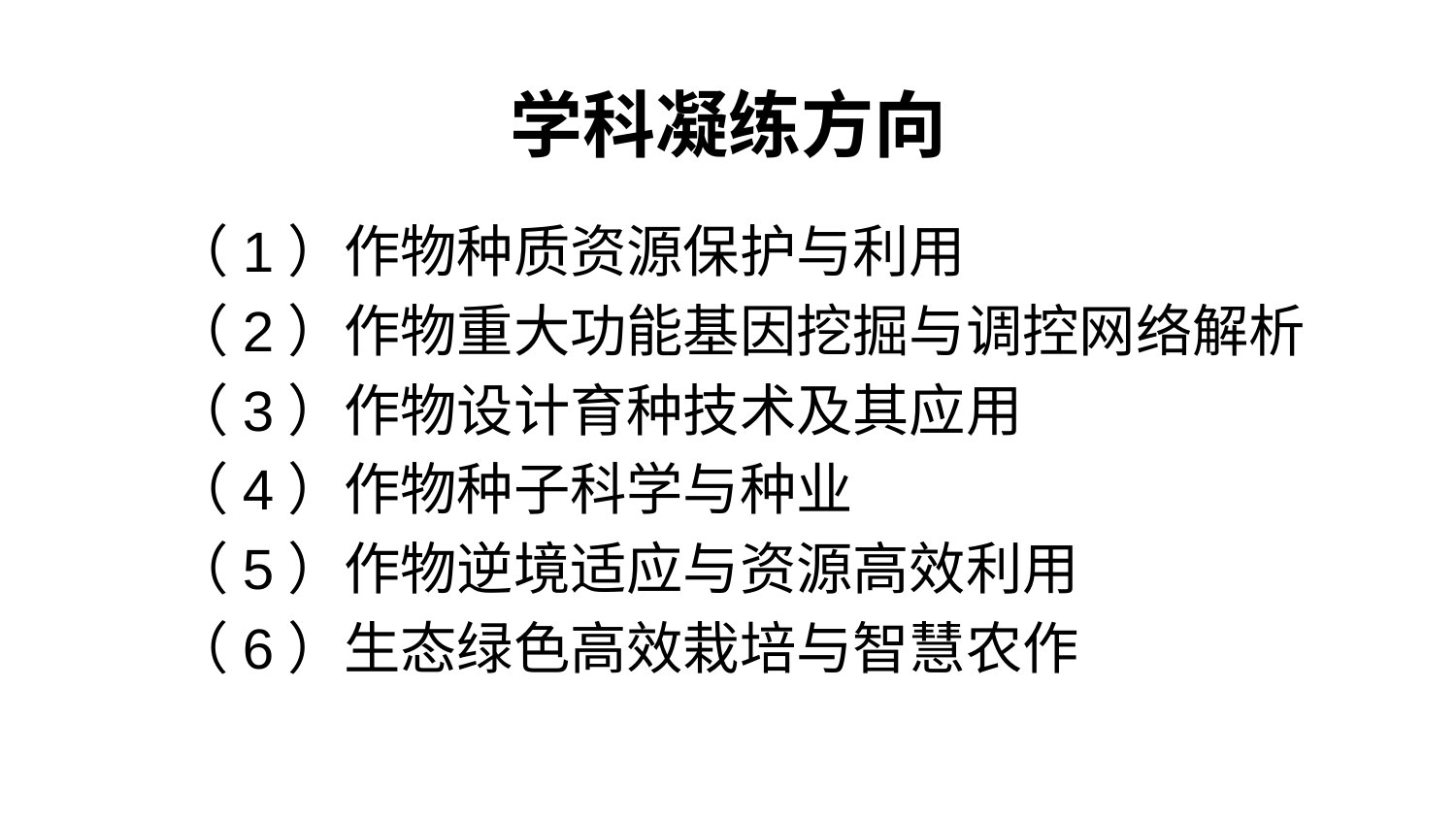

# 学科凝练方向
（1）作物种质资源保护与利用
（2）作物重大功能基因挖掘与调控网络解析
（3）作物设计育种技术及其应用
（4）作物种子科学与种业
（5）作物逆境适应与资源高效利用
（6）生态绿色高效栽培与智慧农作